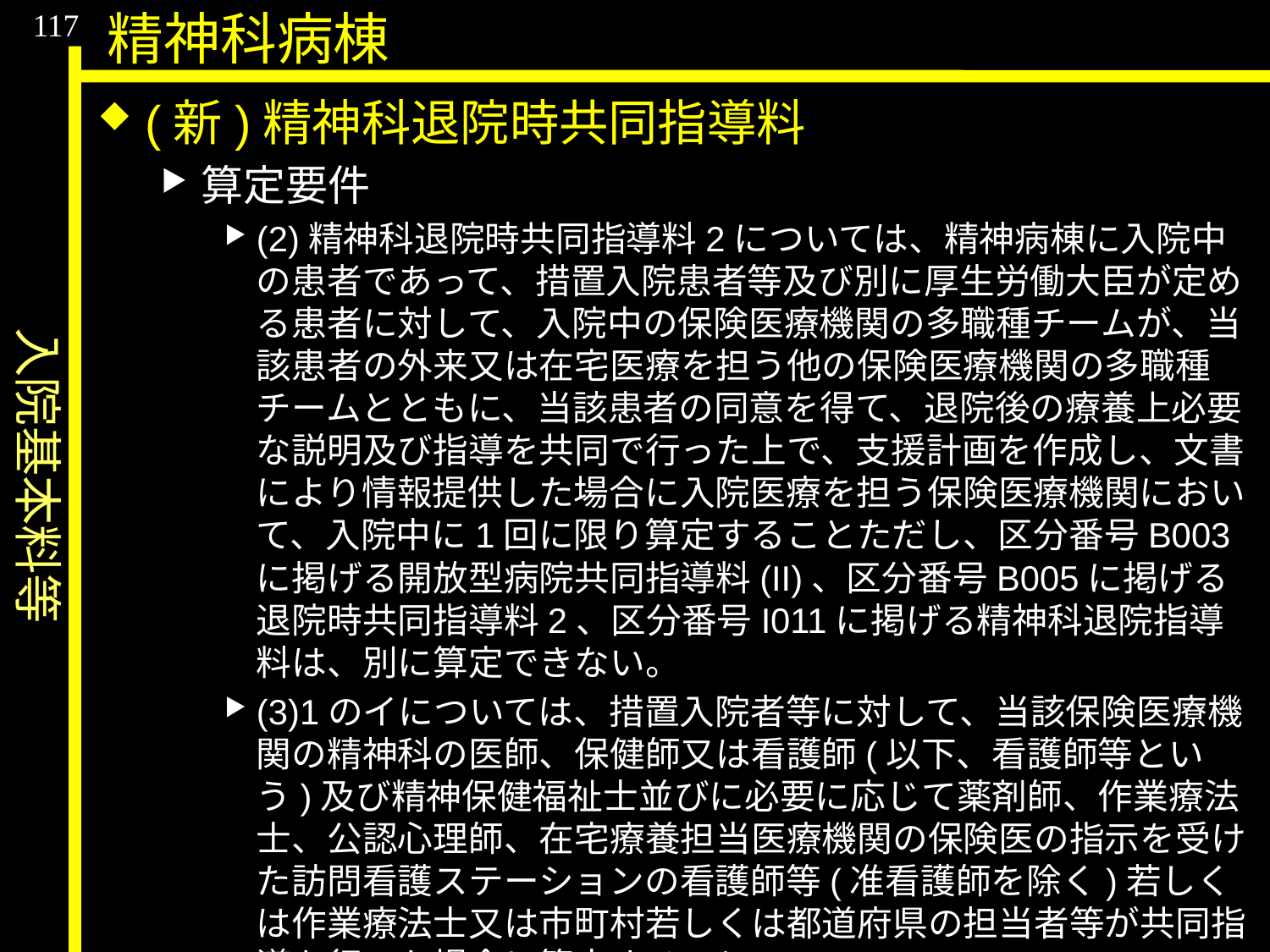

入院基本料等
117
精神科病棟

(新)精神科退院時共同指導料
算定要件
(2)精神科退院時共同指導料2については、精神病棟に入院中の患者であって、措置入院患者等及び別に厚生労働大臣が定める患者に対して、入院中の保険医療機関の多職種チームが、当該患者の外来又は在宅医療を担う他の保険医療機関の多職種チームとともに、当該患者の同意を得て、退院後の療養上必要な説明及び指導を共同で行った上で、支援計画を作成し、文書により情報提供した場合に入院医療を担う保険医療機関において、入院中に1回に限り算定することただし、区分番号B003に掲げる開放型病院共同指導料(II)、区分番号B005に掲げる退院時共同指導料2、区分番号I011に掲げる精神科退院指導料は、別に算定できない。
(3)1のイについては、措置入院者等に対して、当該保険医療機関の精神科の医師、保健師又は看護師(以下、看護師等という)及び精神保健福祉士並びに必要に応じて薬剤師、作業療法士、公認心理師、在宅療養担当医療機関の保険医の指示を受けた訪問看護ステーションの看護師等(准看護師を除く)若しくは作業療法士又は市町村若しくは都道府県の担当者等が共同指導を行った場合に算定すること